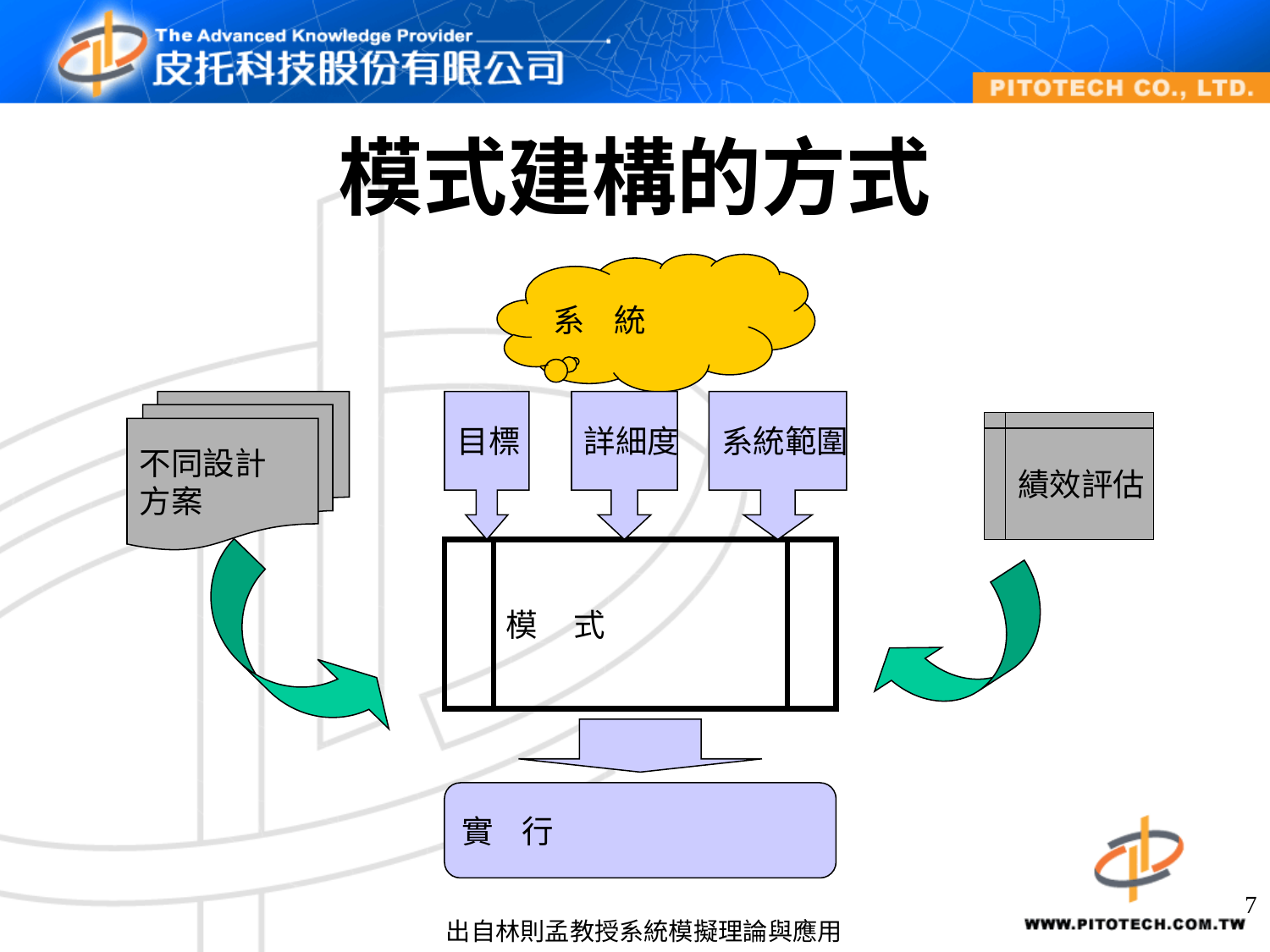

# 模式建構的方式
系    統
不同設計
方案
目標
詳細度
系統範圍
績效評估

模     式

實    行
7
出自林則孟教授系統模擬理論與應用